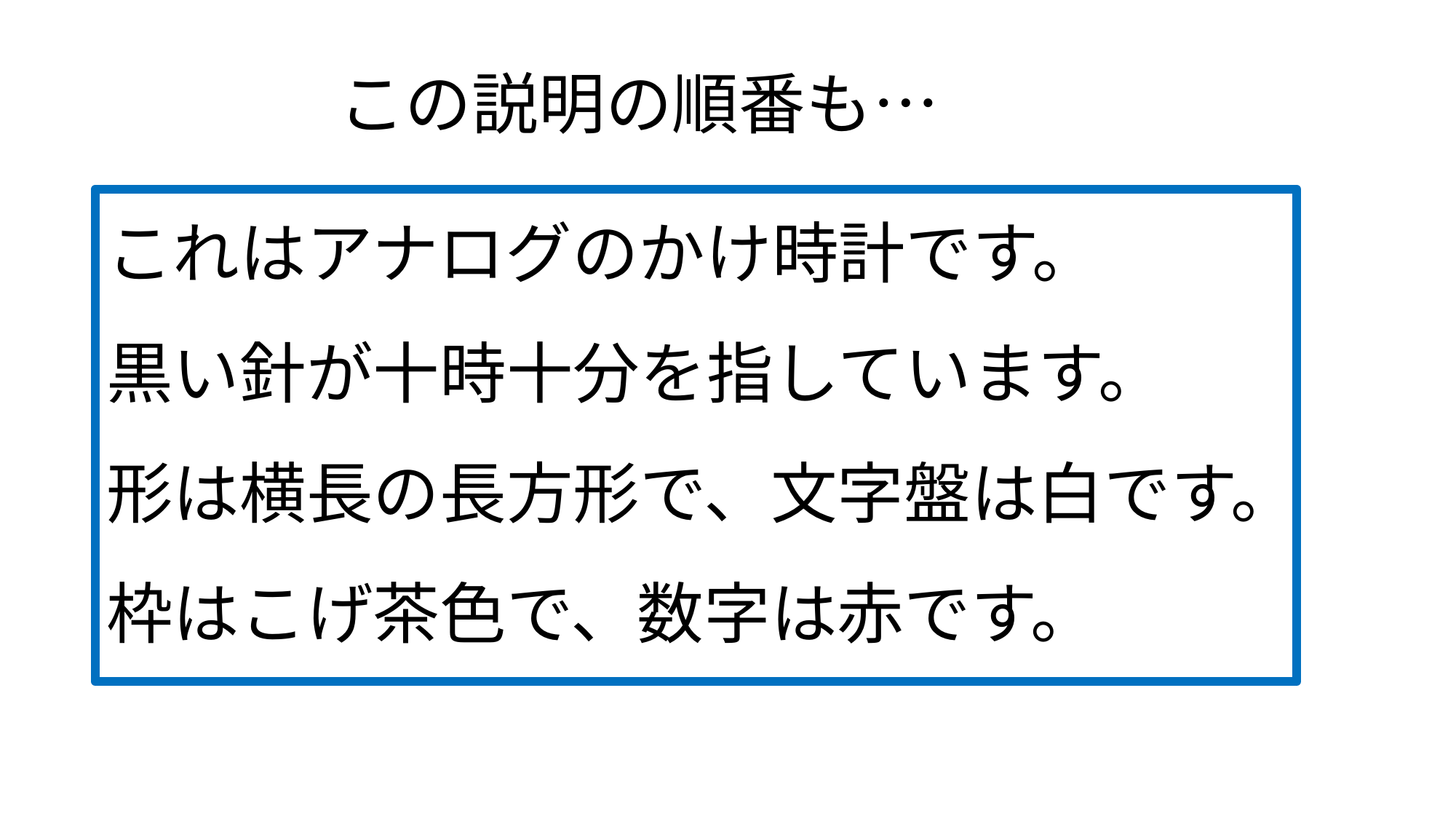

# この説明の順番も…
これはアナログのかけ時計です。
黒い針が十時十分を指しています。
形は横長の長方形で、文字盤は白です。
枠はこげ茶色で、数字は赤です。